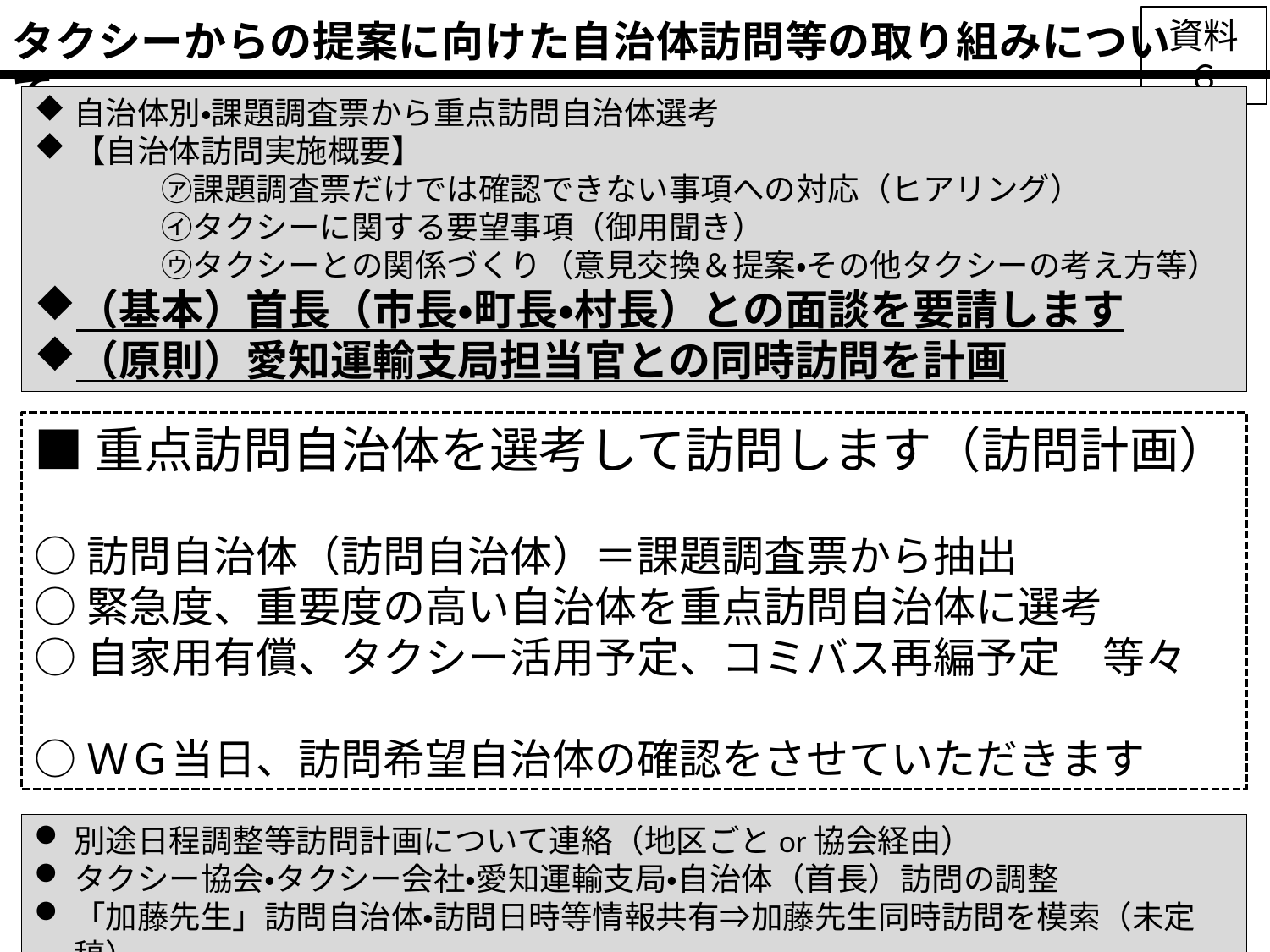

資料６
タクシーからの提案に向けた自治体訪問等の取り組みについて
自治体別・課題調査票から重点訪問自治体選考
【自治体訪問実施概要】
　　　　㋐課題調査票だけでは確認できない事項への対応（ヒアリング）
　　　　㋑タクシーに関する要望事項（御用聞き）
　　　　㋒タクシーとの関係づくり（意見交換＆提案・その他タクシーの考え方等）
（基本）首長（市長・町長・村長）との面談を要請します
（原則）愛知運輸支局担当官との同時訪問を計画
■重点訪問自治体を選考して訪問します（訪問計画）

○訪問自治体（訪問自治体）＝課題調査票から抽出
○緊急度、重要度の高い自治体を重点訪問自治体に選考
○自家用有償、タクシー活用予定、コミバス再編予定　等々

○ＷＧ当日、訪問希望自治体の確認をさせていただきます
別途日程調整等訪問計画について連絡（地区ごとor協会経由）
タクシー協会・タクシー会社・愛知運輸支局・自治体（首長）訪問の調整
「加藤先生」訪問自治体・訪問日時等情報共有⇒加藤先生同時訪問を模索（未定稿）